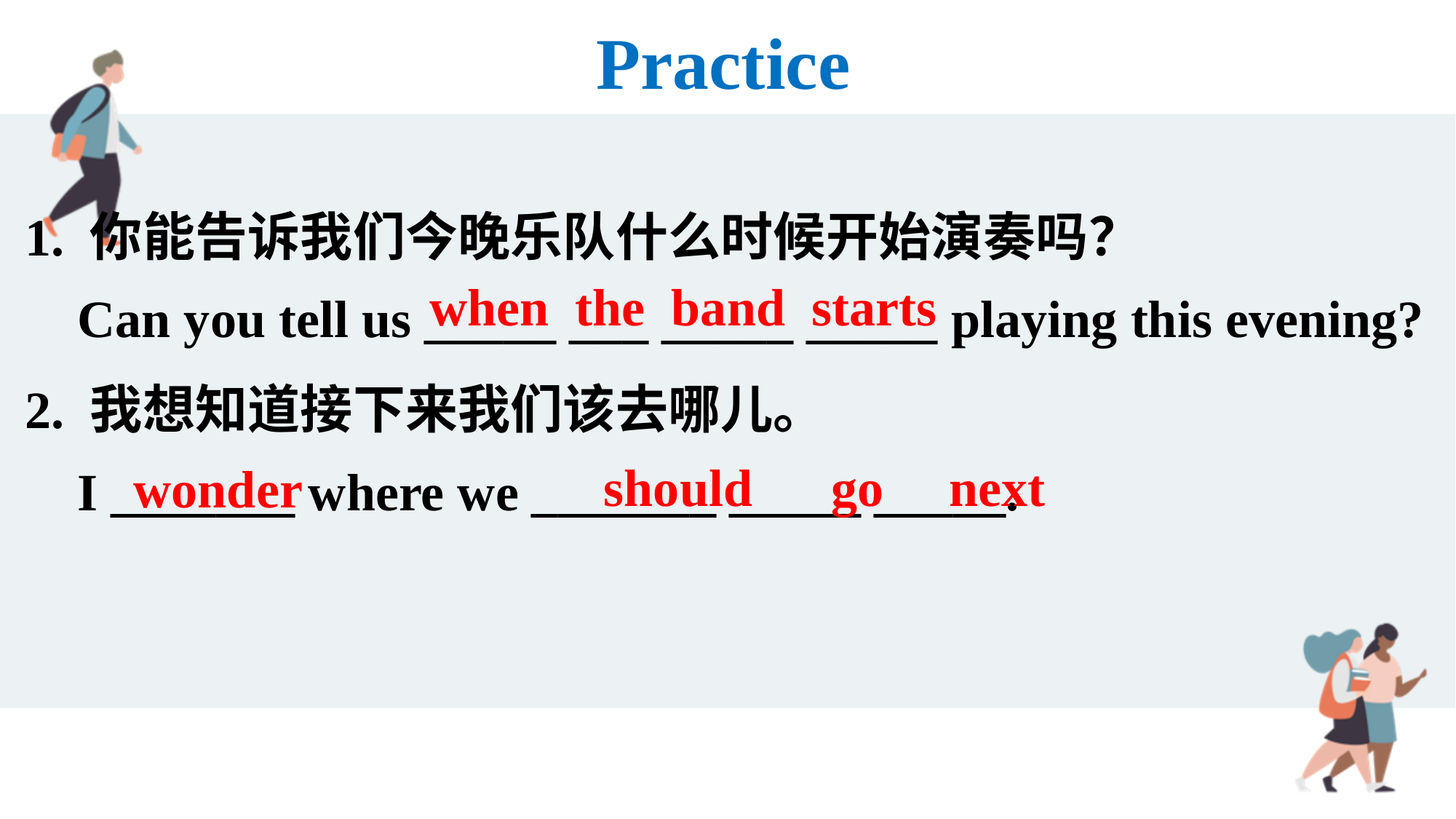

Practice
1. 你能告诉我们今晚乐队什么时候开始演奏吗？
    Can you tell us _____ ___ _____ _____ playing this evening?
2. 我想知道接下来我们该去哪儿。
    I _______ where we _______ _____ _____.
when  the  band  starts
should      go     next
wonder